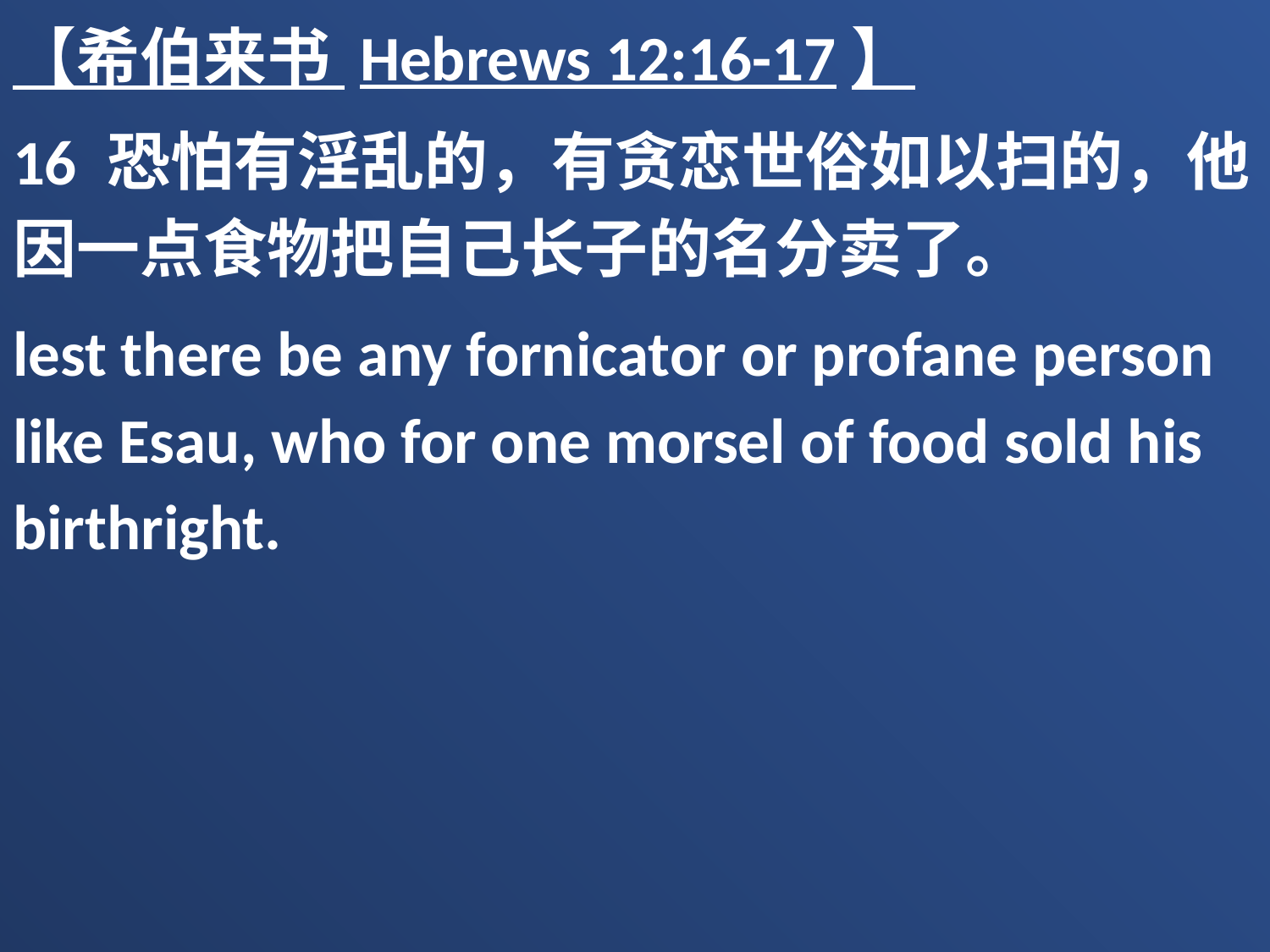

【希伯来书 Hebrews 12:16-17】
16 恐怕有淫乱的，有贪恋世俗如以扫的，他因一点食物把自己长子的名分卖了。
lest there be any fornicator or profane person like Esau, who for one morsel of food sold his birthright.